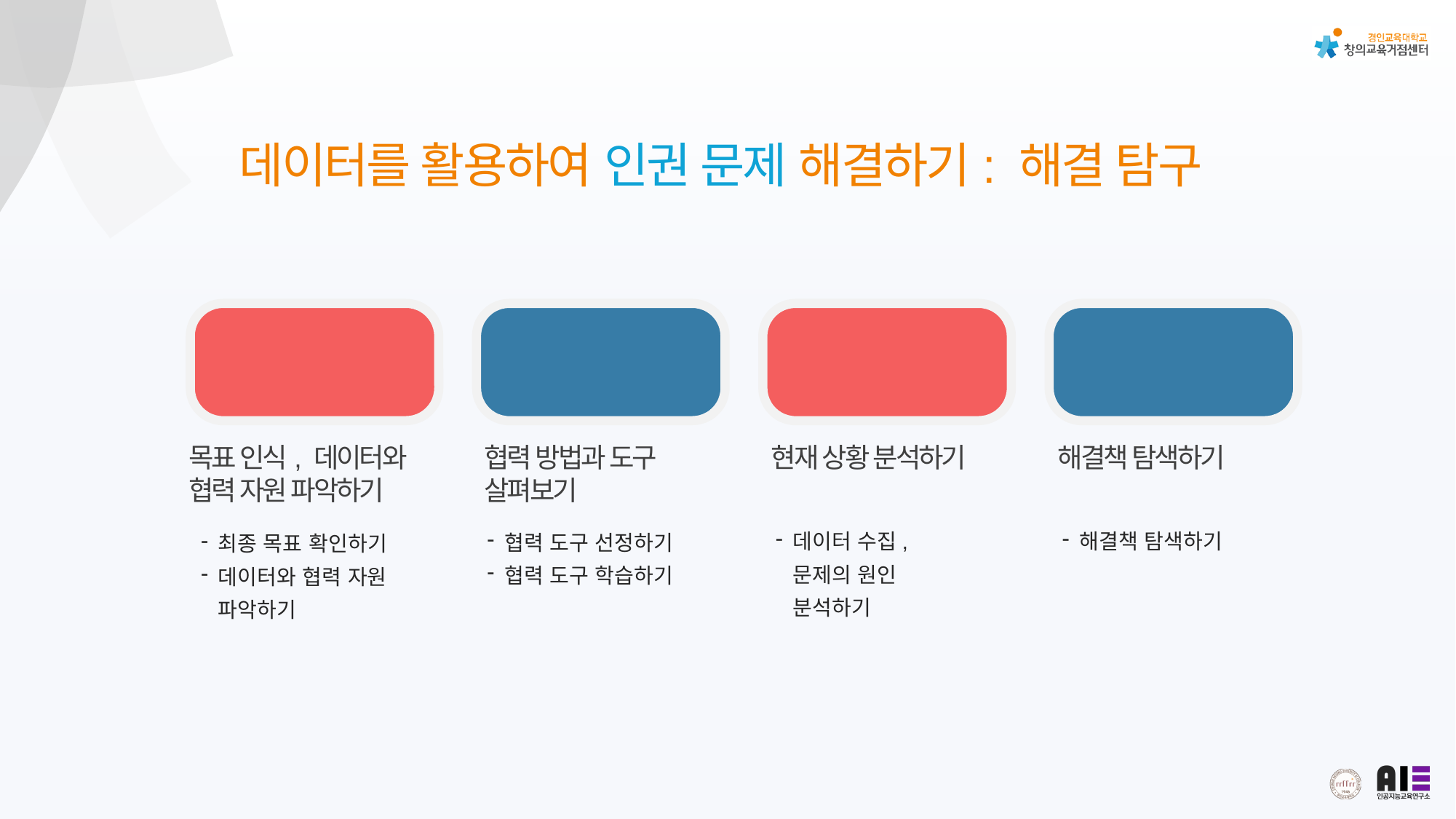

데이터를 활용하여 인권 문제 해결하기: 해결 탐구
01
목표 인식, 데이터와
협력 자원 파악하기
최종 목표 확인하기
데이터와 협력 자원 파악하기
02
협력 방법과 도구
살펴보기
협력 도구 선정하기
협력 도구 학습하기
03
현재 상황 분석하기
데이터 수집, 문제의 원인 분석하기
04
해결책 탐색하기
해결책 탐색하기